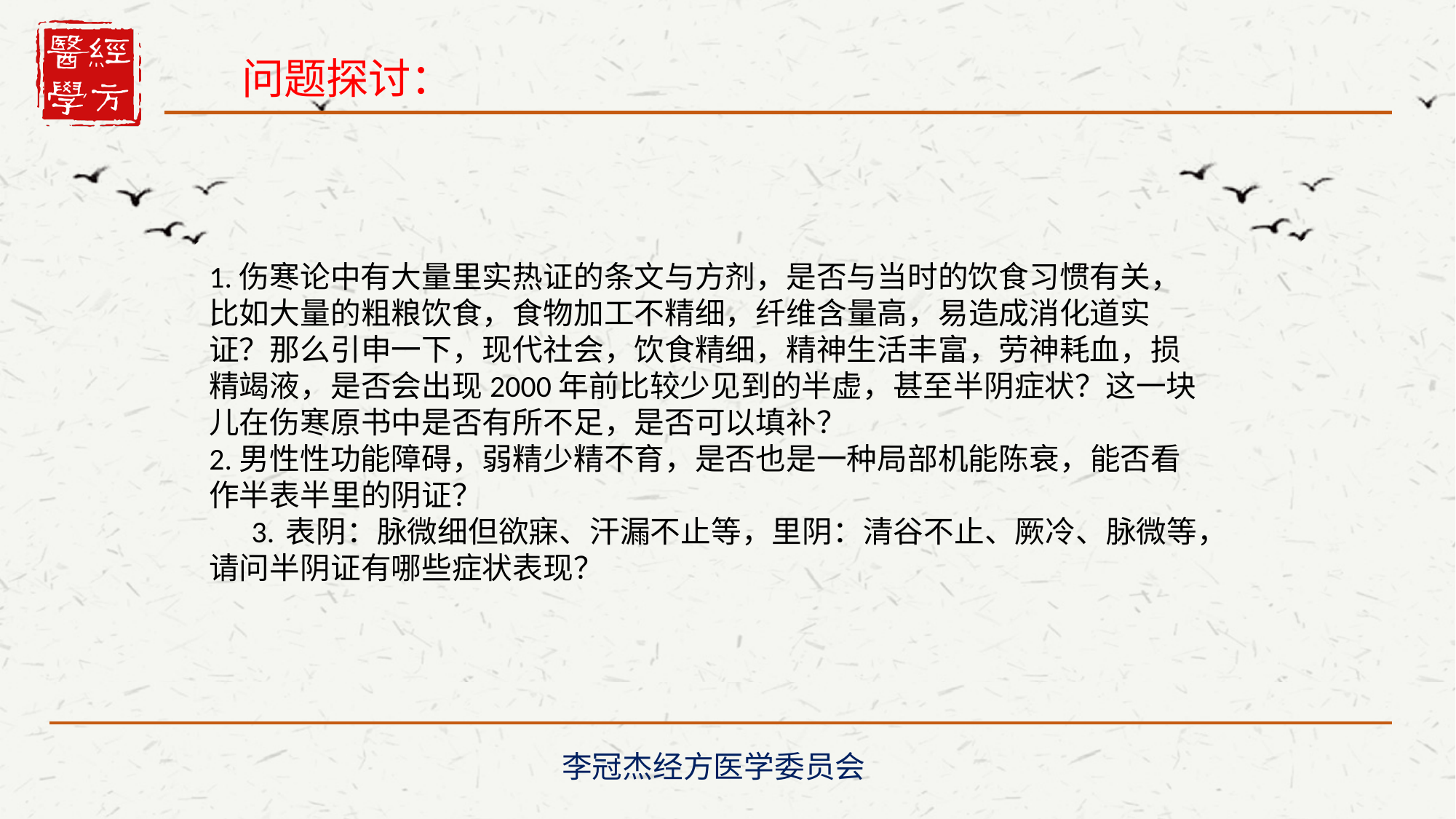

问题探讨：
1.伤寒论中有大量里实热证的条文与方剂，是否与当时的饮食习惯有关，比如大量的粗粮饮食，食物加工不精细，纤维含量高，易造成消化道实证？那么引申一下，现代社会，饮食精细，精神生活丰富，劳神耗血，损精竭液，是否会出现2000年前比较少见到的半虚，甚至半阴症状？这一块儿在伤寒原书中是否有所不足，是否可以填补？2.男性性功能障碍，弱精少精不育，是否也是一种局部机能陈衰，能否看作半表半里的阴证？3. 表阴：脉微细但欲寐、汗漏不止等，里阴：清谷不止、厥冷、脉微等，请问半阴证有哪些症状表现？
18